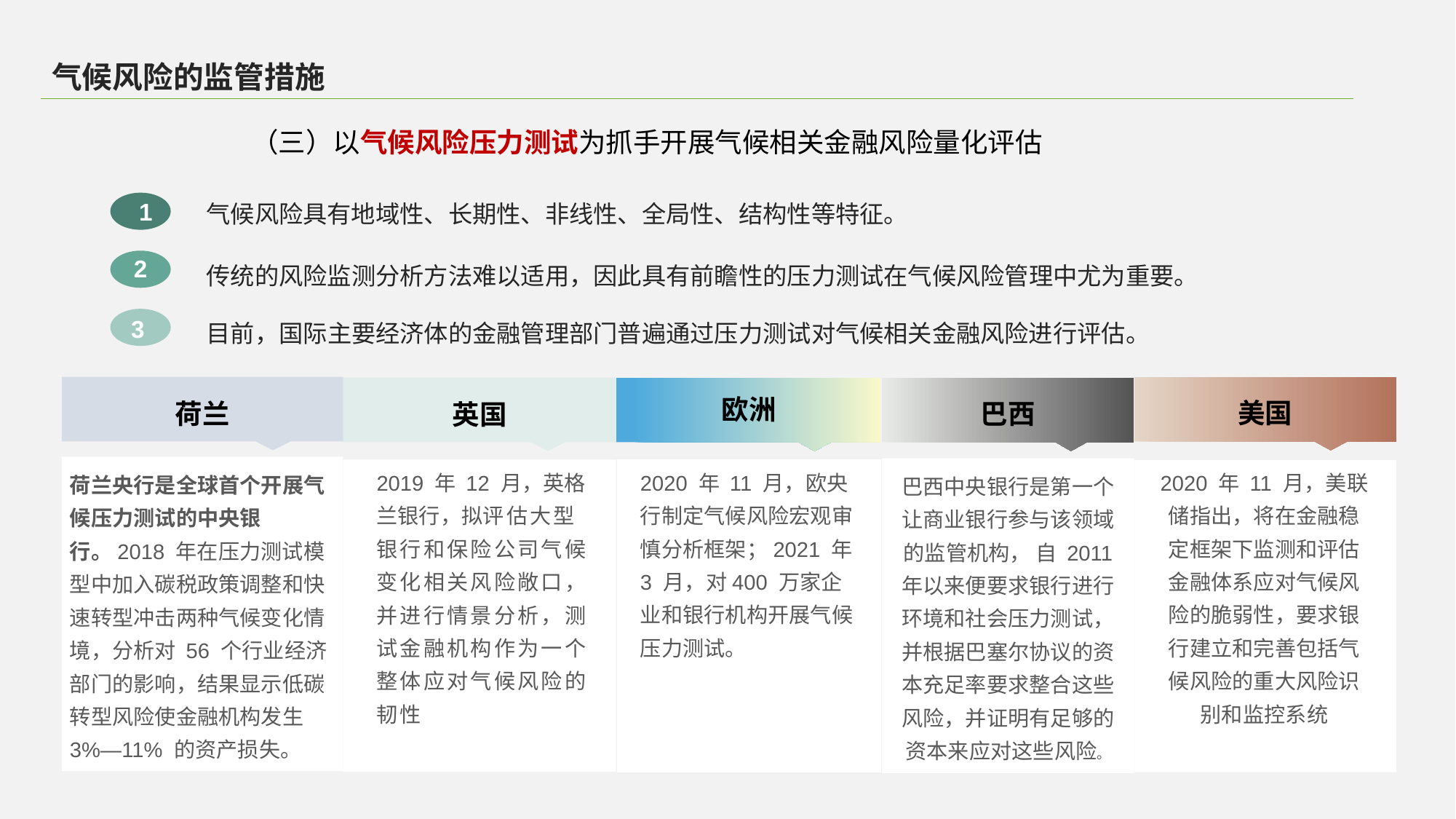

气候风险的监管措施
（三）以气候风险压力测试为抓手开展气候相关金融风险量化评估
气候风险具有地域性、长期性、非线性、全局性、结构性等特征。

传统的风险监测分析方法难以适用，因此具有前瞻性的压力测试在气候风险管理中尤为重要。
2

目前，国际主要经济体的金融管理部门普遍通过压力测试对气候相关金融风险进行评估。
3

1

荷兰

荷兰央行是全球首个开展气候压力测试的中央银行。2018 年在压力测试模型中加入碳税政策调整和快速转型冲击两种气候变化情境，分析对 56 个行业经济部门的影响，结果显示低碳转型风险使金融机构发生 3%—11% 的资产损失。

美国
2020 年 11 月，美联储指出，将在金融稳定框架下监测和评估金融体系应对气候风险的脆弱性，要求银行建立和完善包括气候风险的重大风险识别和监控系统

英国
2019 年 12 月，英格兰银行，拟评估大型银行和保险公司气候变化相关风险敞口，并进行情景分析，测试金融机构作为一个整体应对气候风险的韧性

欧洲
2020 年 11 月，欧央行制定气候风险宏观审慎分析框架；2021 年 3 月，对400 万家企业和银行机构开展气候压力测试。

巴西

巴西中央银行是第一个让商业银行参与该领域的监管机构， 自 2011 年以来便要求银行进行环境和社会压力测试，并根据巴塞尔协议的资本充足率要求整合这些风险，并证明有足够的资本来应对这些风险。